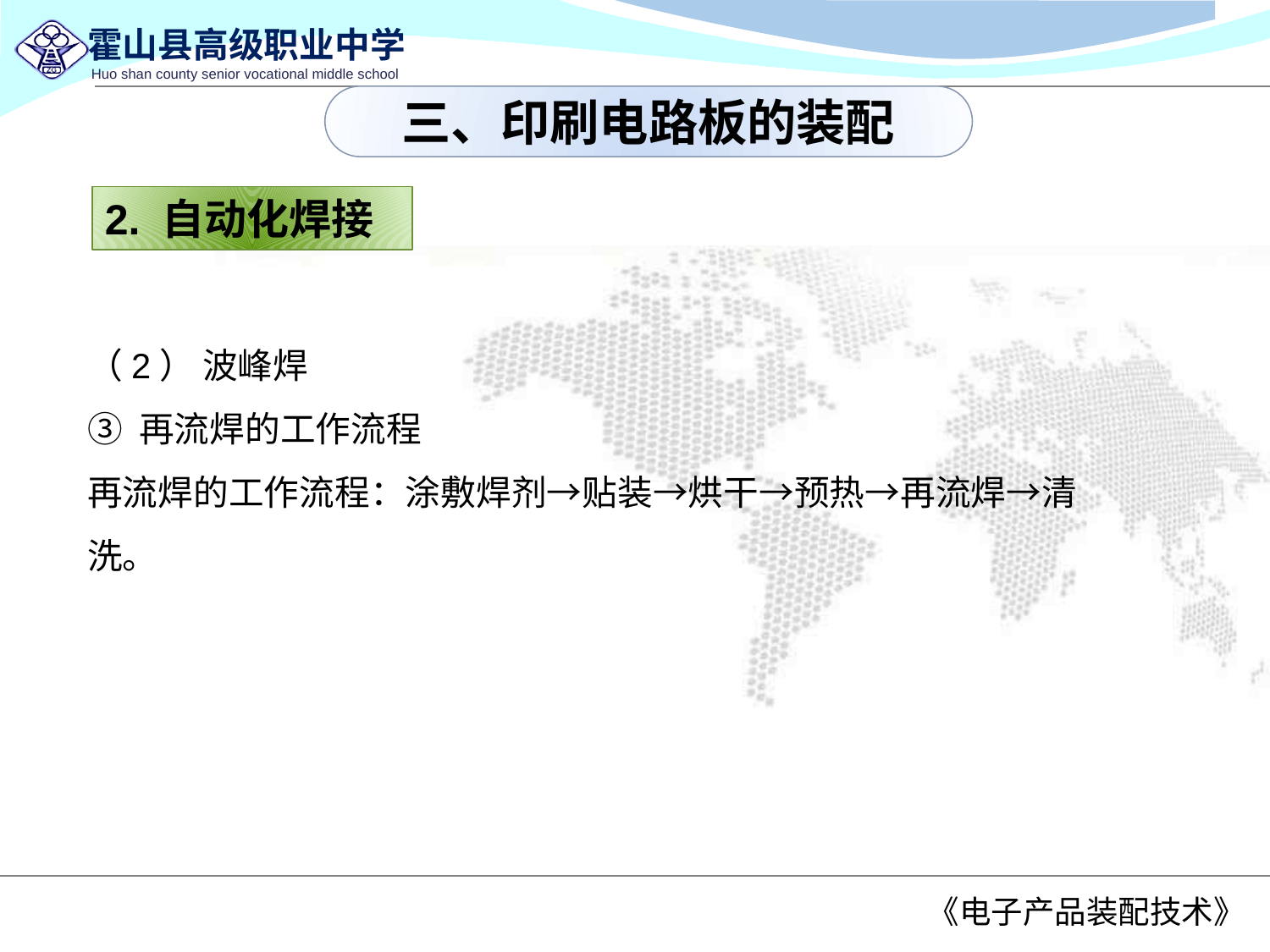

三、印刷电路板的装配
2. 自动化焊接
（2） 波峰焊
③ 再流焊的工作流程
再流焊的工作流程：涂敷焊剂→贴装→烘干→预热→再流焊→清洗。